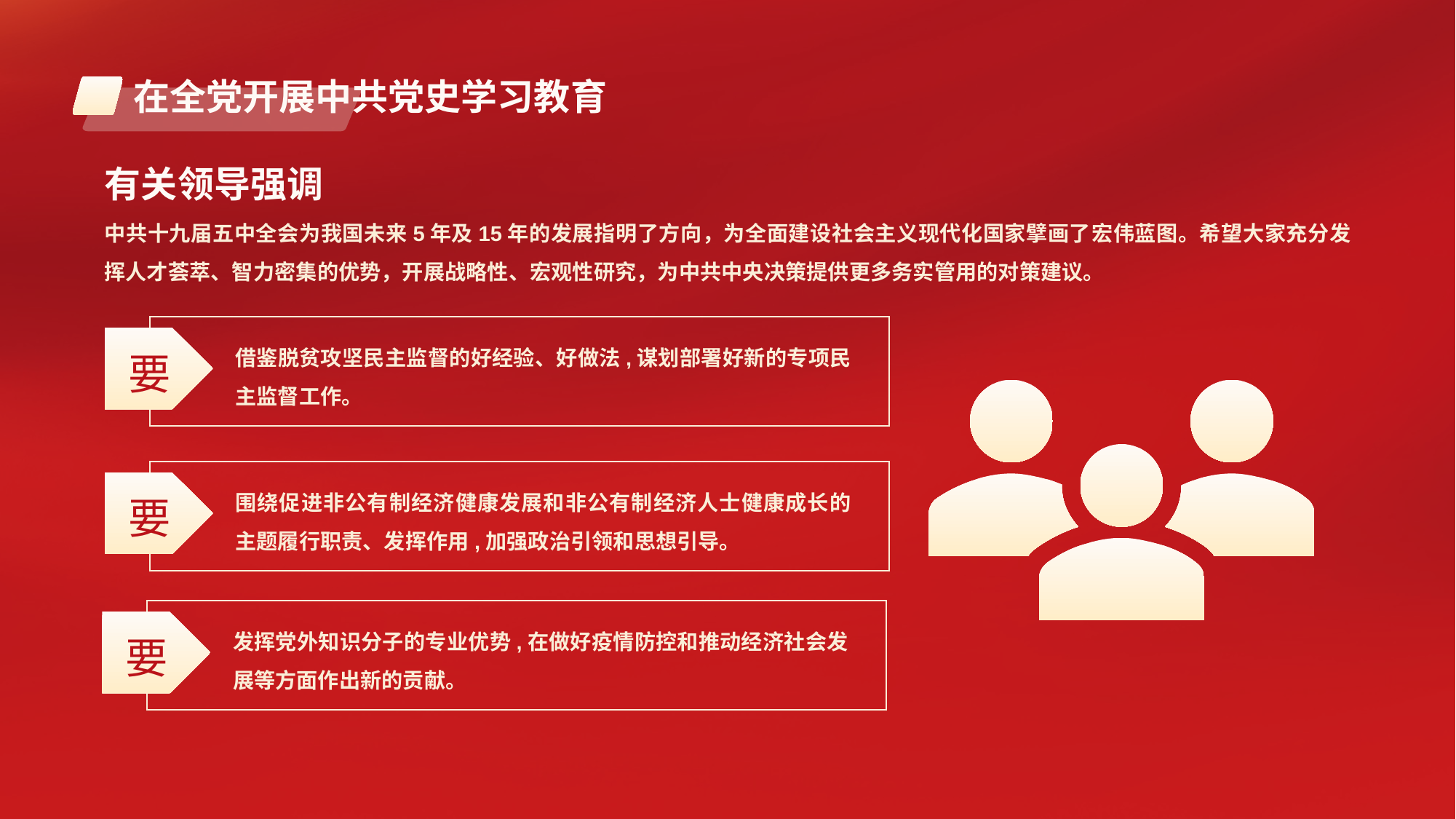

在全党开展中共党史学习教育

有关领导强调
中共十九届五中全会为我国未来5年及15年的发展指明了方向，为全面建设社会主义现代化国家擘画了宏伟蓝图。希望大家充分发挥人才荟萃、智力密集的优势，开展战略性、宏观性研究，为中共中央决策提供更多务实管用的对策建议。

要
借鉴脱贫攻坚民主监督的好经验、好做法,谋划部署好新的专项民主监督工作。

要
围绕促进非公有制经济健康发展和非公有制经济人士健康成长的主题履行职责、发挥作用,加强政治引领和思想引导。

要
发挥党外知识分子的专业优势,在做好疫情防控和推动经济社会发展等方面作出新的贡献。